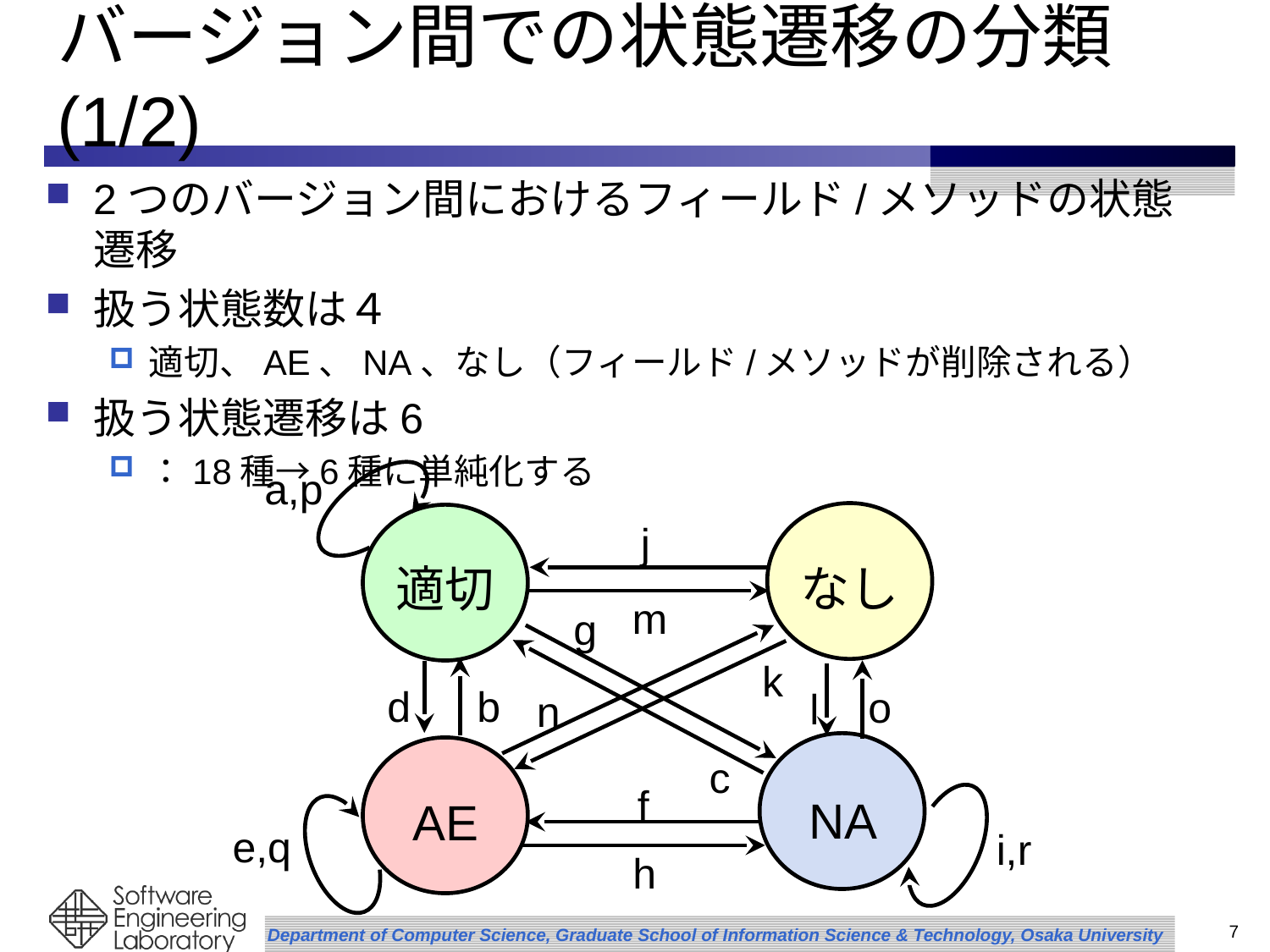

# バージョン間での状態遷移の分類(1/2)
2つのバージョン間におけるフィールド/メソッドの状態遷移
扱う状態数は４
適切、AE、NA、なし（フィールド/メソッドが削除される）
扱う状態遷移は6
：18種→6種に単純化する
a,p

j
適切
なし
m
g
k
d
b
o
l
n

c
f
NA
AE

e,q
i,r

h
7